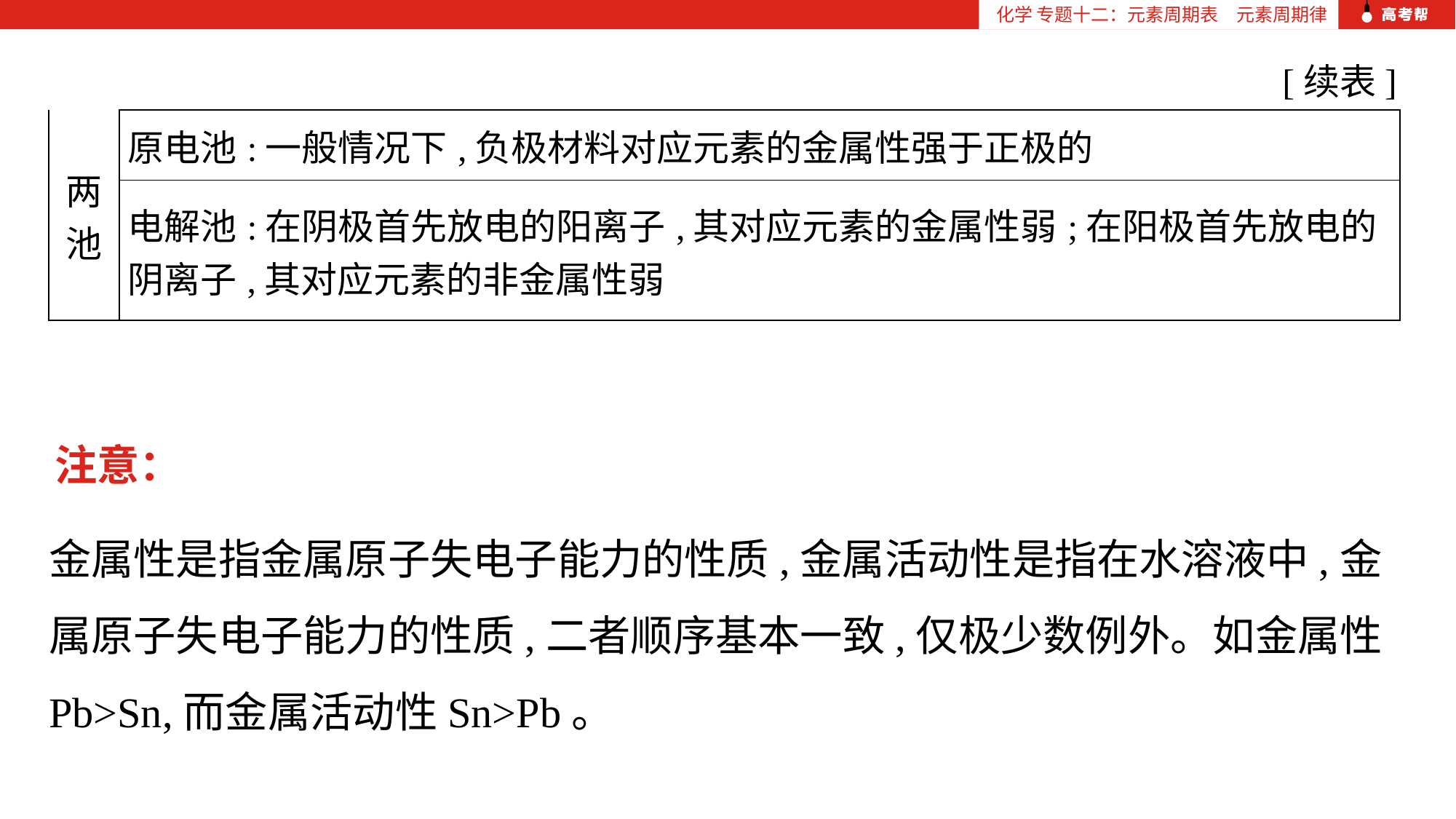

化学 专题十二：元素周期表　元素周期律
[续表]
| 两池 | 原电池:一般情况下,负极材料对应元素的金属性强于正极的 |
| --- | --- |
|  | 电解池:在阴极首先放电的阳离子,其对应元素的金属性弱;在阳极首先放电的阴离子,其对应元素的非金属性弱 |
注意：
金属性是指金属原子失电子能力的性质,金属活动性是指在水溶液中,金属原子失电子能力的性质,二者顺序基本一致,仅极少数例外。如金属性Pb>Sn,而金属活动性Sn>Pb。